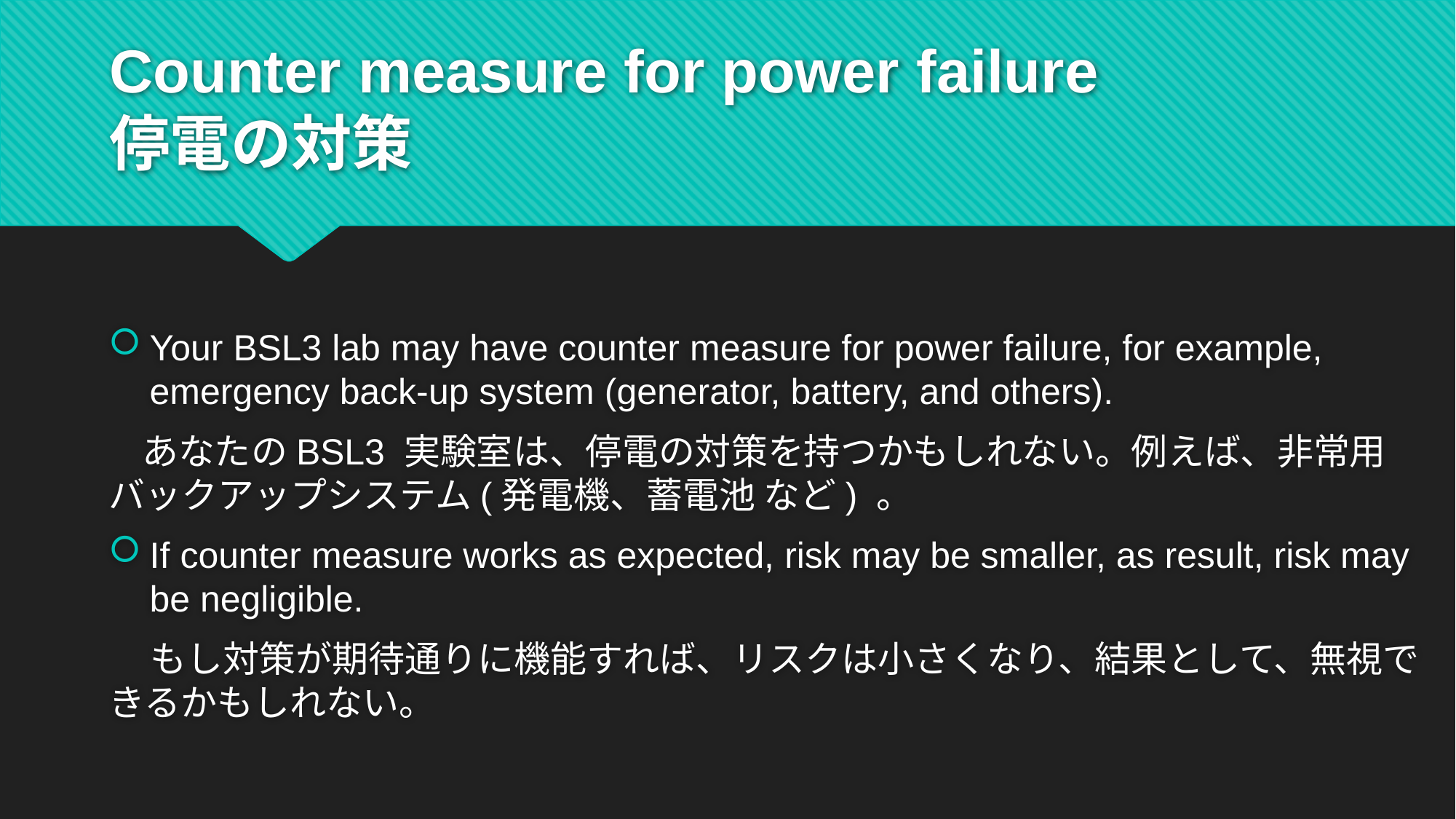

# Counter measure for power failure 停電の対策
Your BSL3 lab may have counter measure for power failure, for example, emergency back-up system (generator, battery, and others).
   あなたのBSL3 実験室は、停電の対策を持つかもしれない。例えば、非常用バックアップシステム(発電機、蓄電池 など) 。
If counter measure works as expected, risk may be smaller, as result, risk may be negligible.
    もし対策が期待通りに機能すれば、リスクは小さくなり、結果として、無視できるかもしれない。